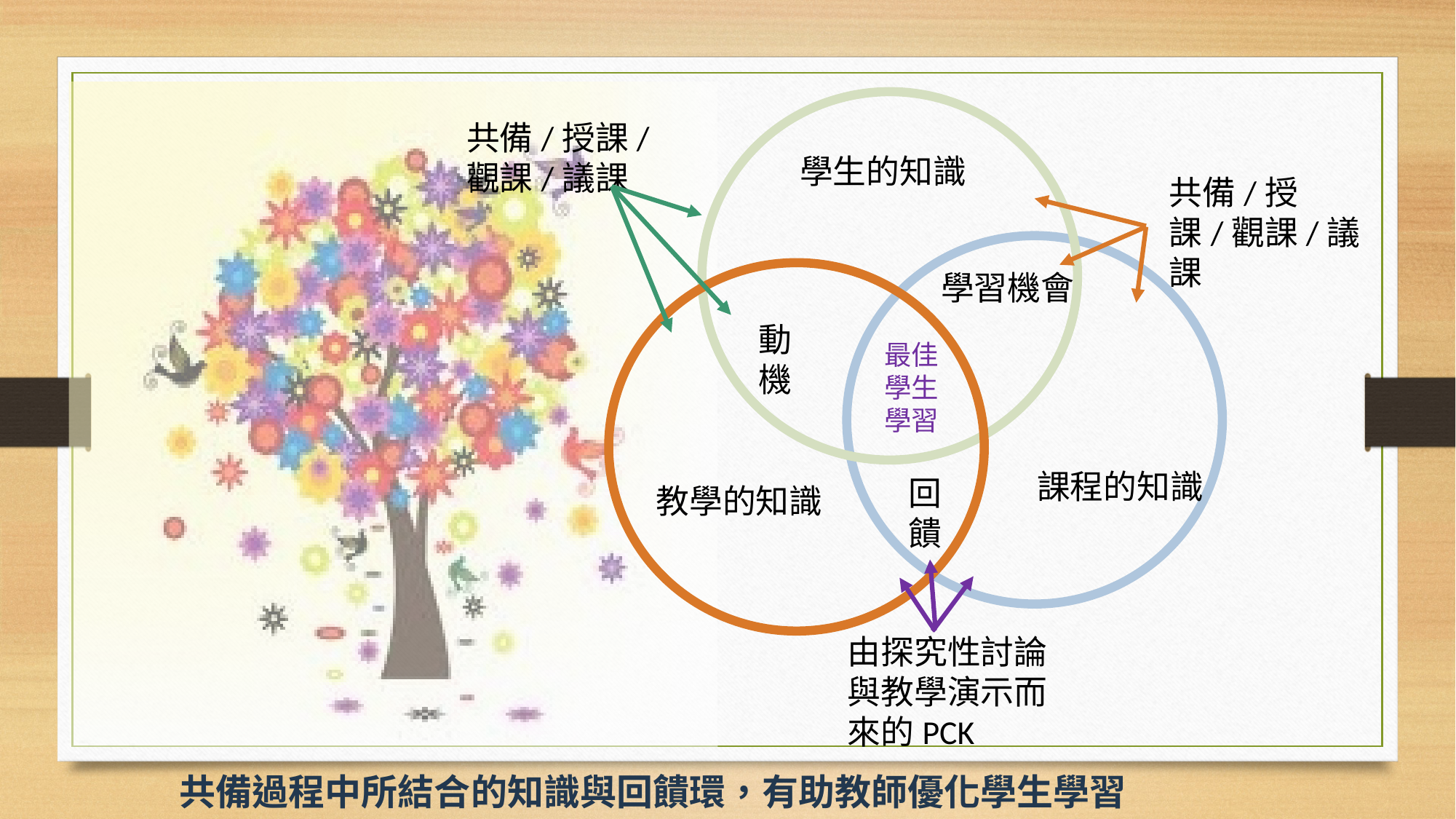

學生的知識
學習機會
共備/授課/
觀課/議課
共備/授課/觀課/議課

課程的知識

動機
教學的知識
由探究性討論與教學演示而來的PCK

最佳學生學習
回饋
共備過程中所結合的知識與回饋環，有助教師優化學生學習